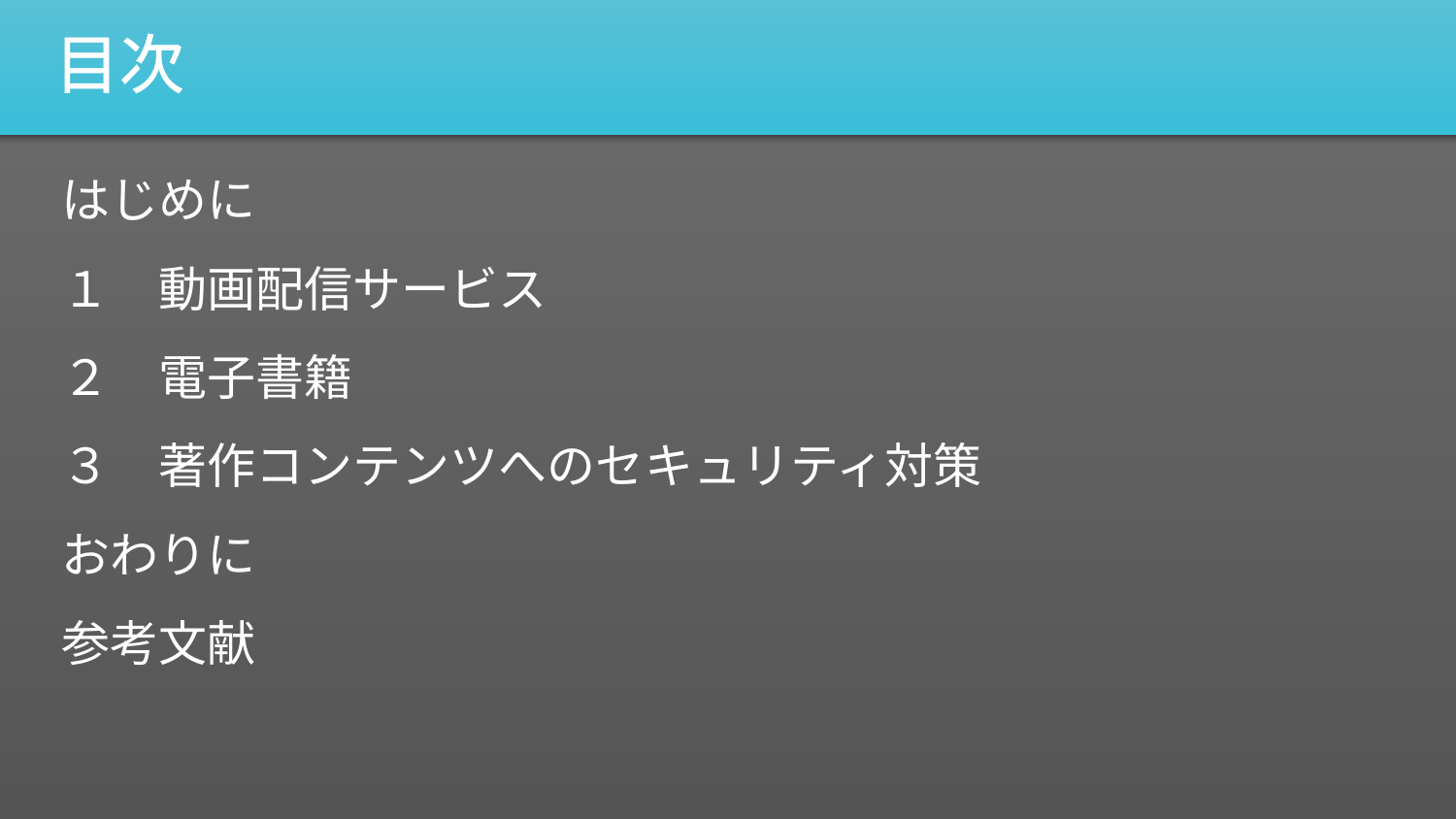

目次

#

はじめに
１　動画配信サービス
２　電子書籍
３　著作コンテンツへのセキュリティ対策
おわりに
参考文献